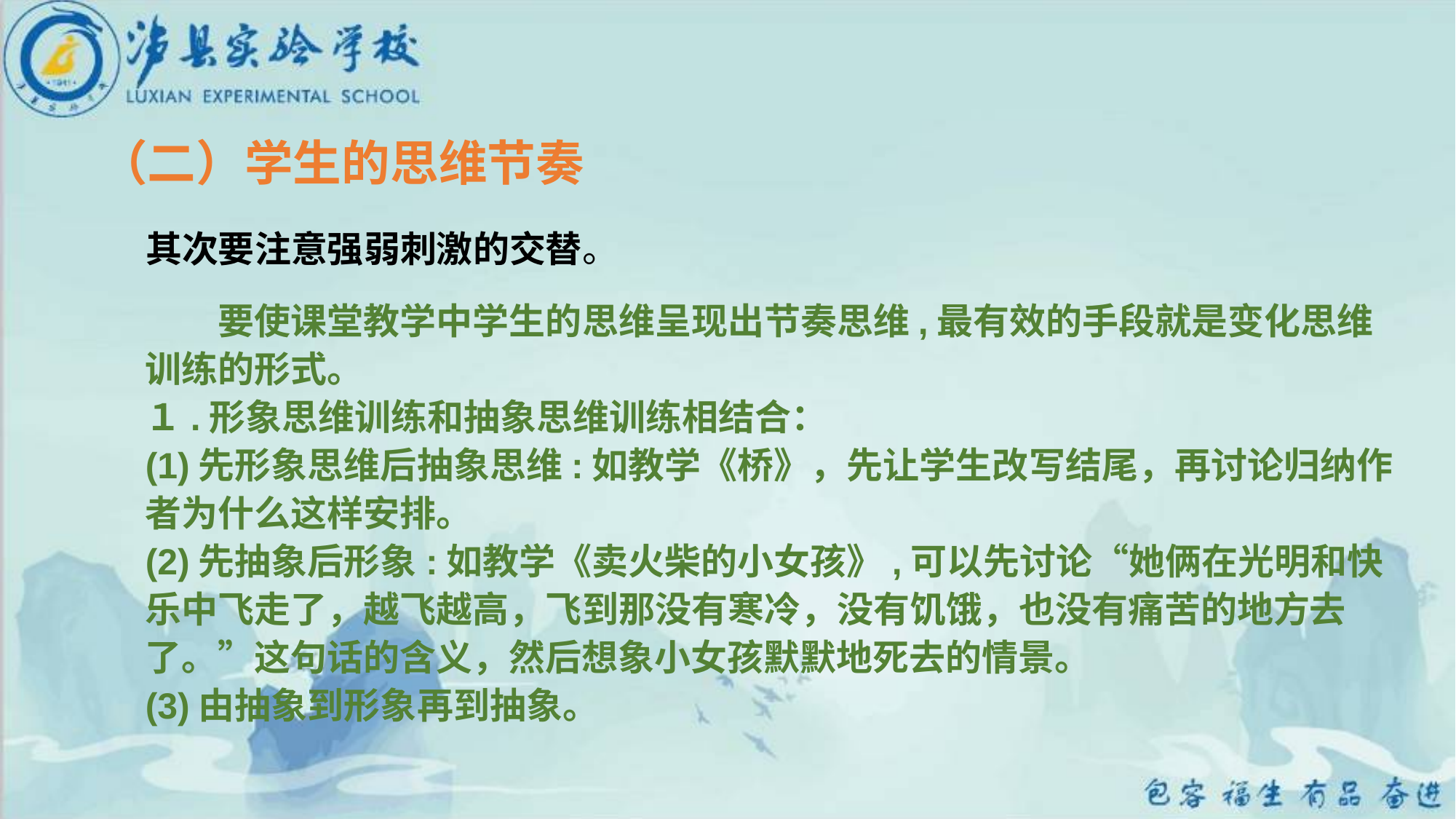

（二）学生的思维节奏

其次要注意强弱刺激的交替。
　　要使课堂教学中学生的思维呈现出节奏思维,最有效的手段就是变化思维训练的形式。
１.形象思维训练和抽象思维训练相结合：
(1)先形象思维后抽象思维:如教学《桥》，先让学生改写结尾，再讨论归纳作者为什么这样安排。
(2)先抽象后形象:如教学《卖火柴的小女孩》,可以先讨论“她俩在光明和快乐中飞走了，越飞越高，飞到那没有寒冷，没有饥饿，也没有痛苦的地方去了。”这句话的含义，然后想象小女孩默默地死去的情景。
(3)由抽象到形象再到抽象。